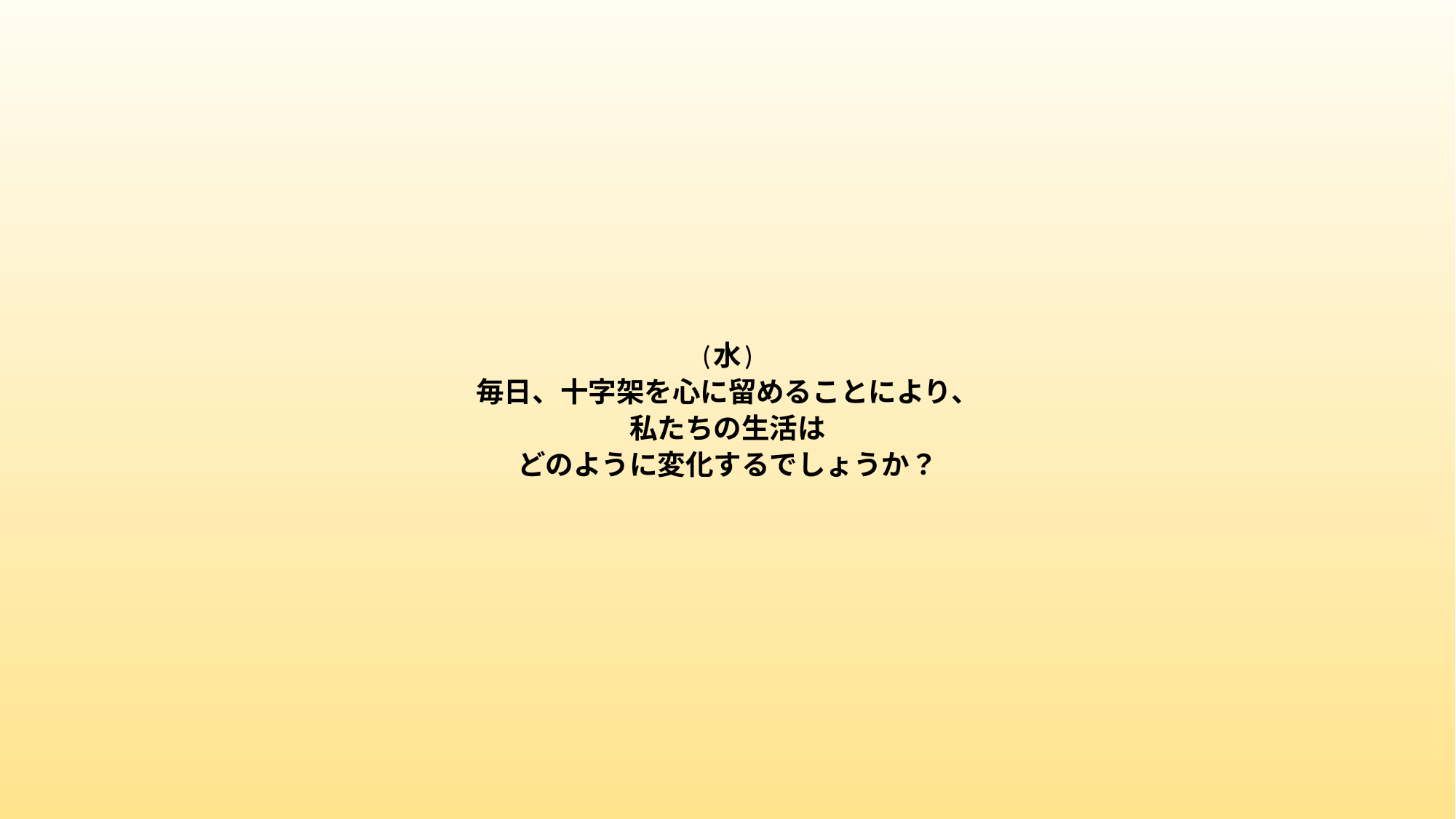

# (水) 毎日、十字架を心に留めることにより、 私たちの生活は どのように変化するでしょうか？